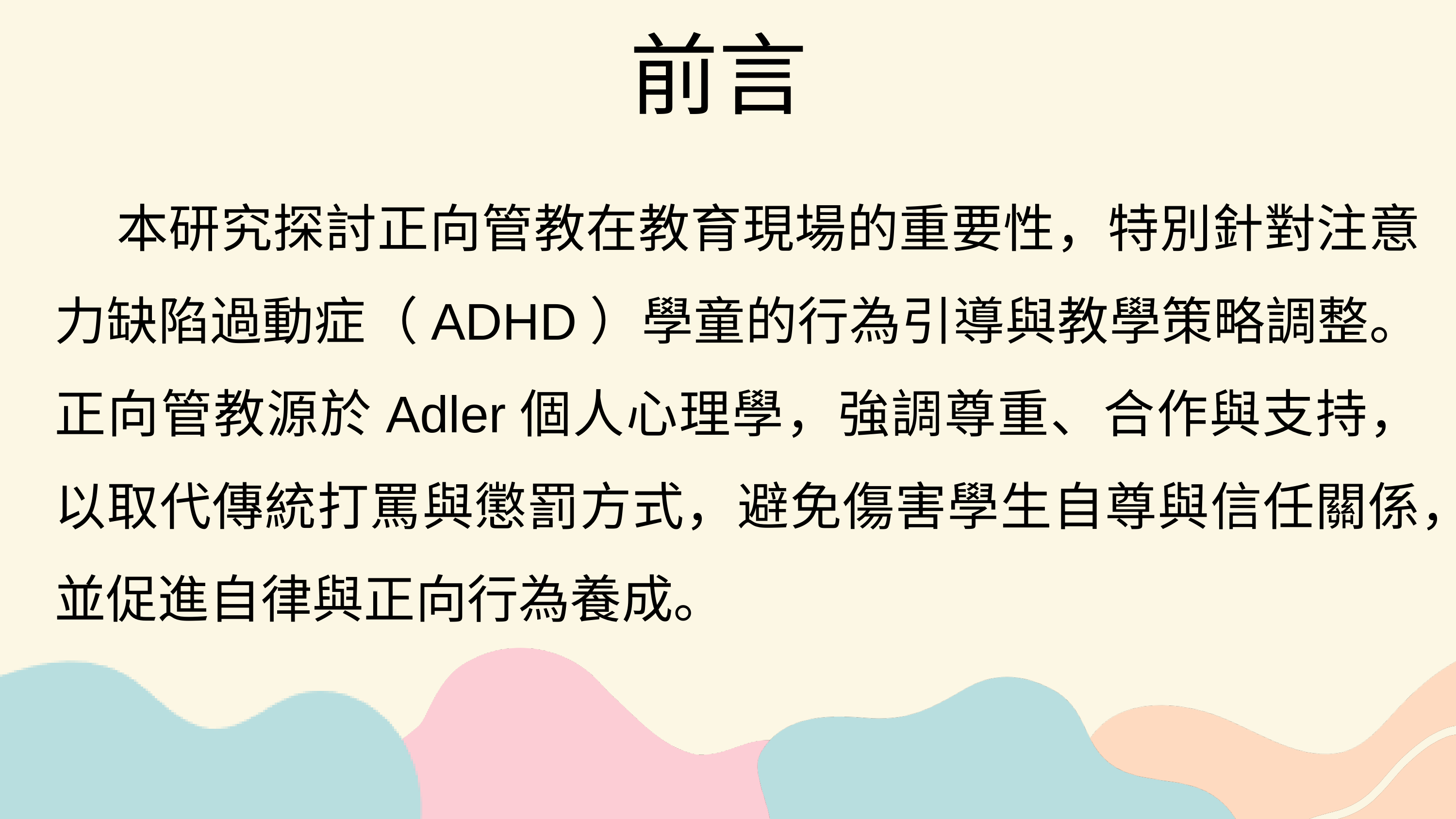

前言
    本研究探討正向管教在教育現場的重要性，特別針對注意力缺陷過動症（ADHD）學童的行為引導與教學策略調整。正向管教源於Adler個人心理學，強調尊重、合作與支持，以取代傳統打罵與懲罰方式，避免傷害學生自尊與信任關係，並促進自律與正向行為養成。